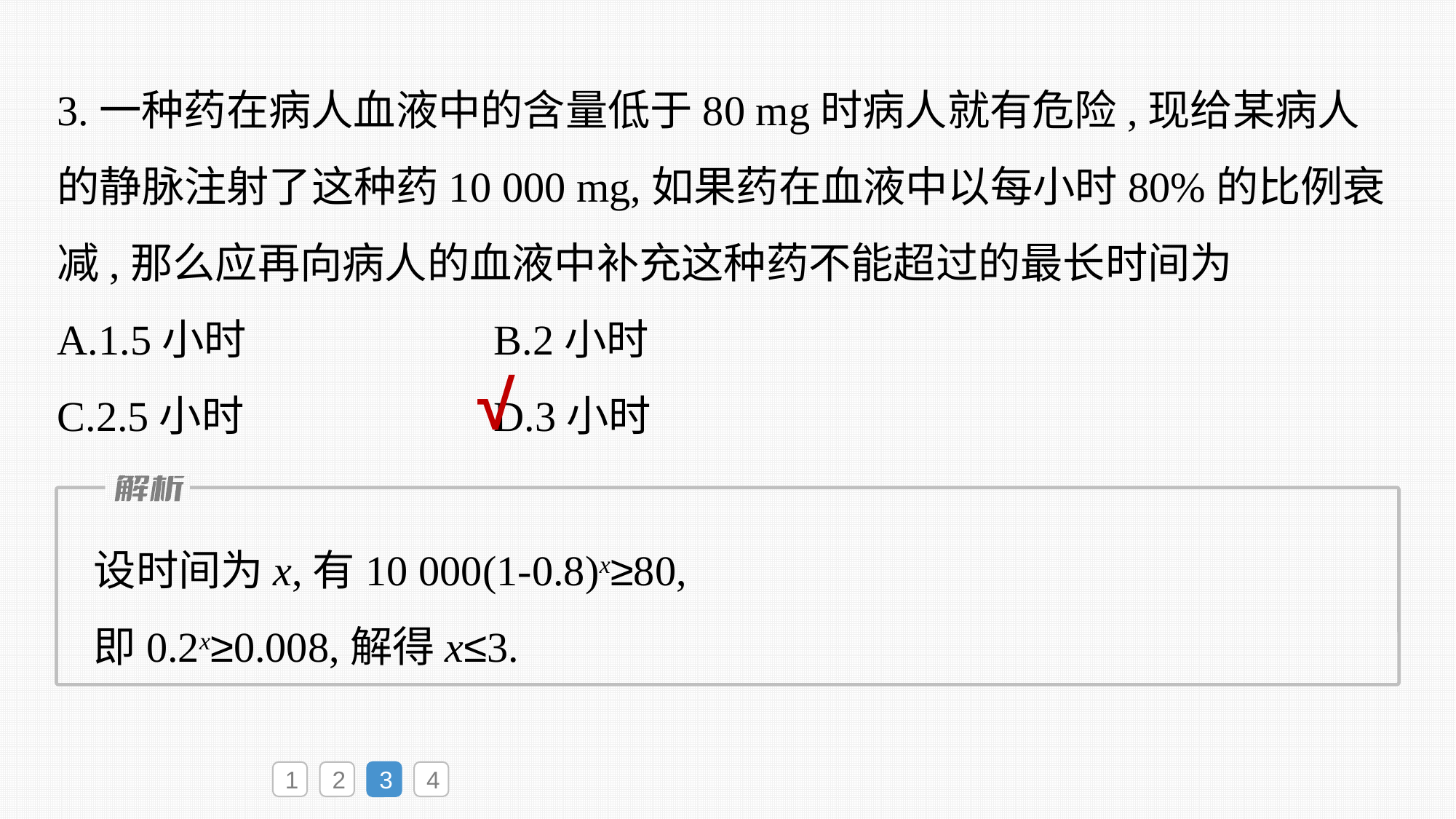

3.一种药在病人血液中的含量低于80 mg时病人就有危险,现给某病人的静脉注射了这种药10 000 mg,如果药在血液中以每小时80%的比例衰减,那么应再向病人的血液中补充这种药不能超过的最长时间为
A.1.5小时			B.2小时
C.2.5小时			D.3小时
√

设时间为x,有10 000(1-0.8)x≥80,
即0.2x≥0.008,解得x≤3.
1
2
3
4